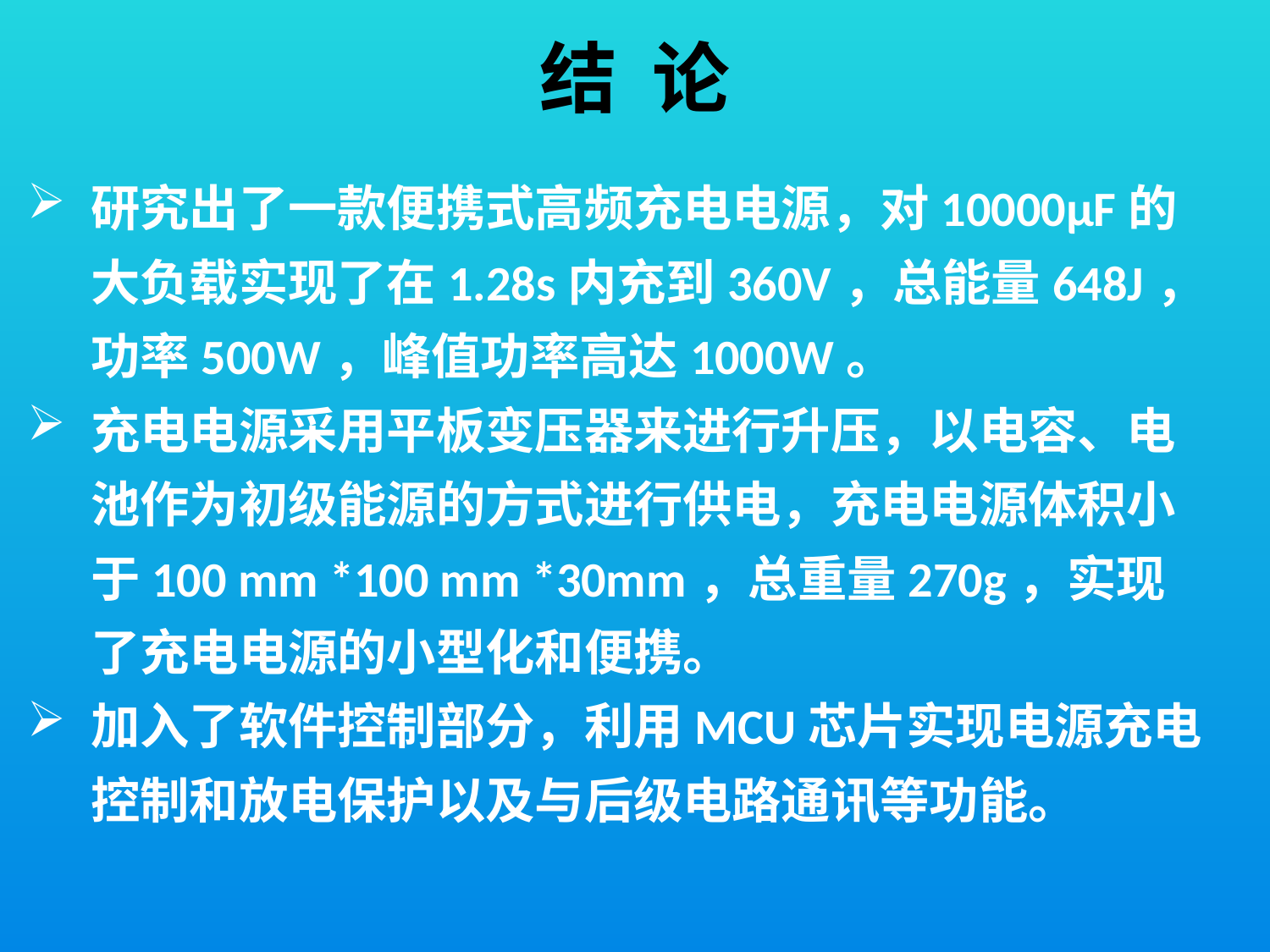

# 结  论
研究出了一款便携式高频充电电源，对10000μF的大负载实现了在1.28s内充到360V，总能量648J，功率500W，峰值功率高达1000W。
充电电源采用平板变压器来进行升压，以电容、电池作为初级能源的方式进行供电，充电电源体积小于100 mm *100 mm *30mm，总重量270g，实现了充电电源的小型化和便携。
加入了软件控制部分，利用MCU芯片实现电源充电控制和放电保护以及与后级电路通讯等功能。